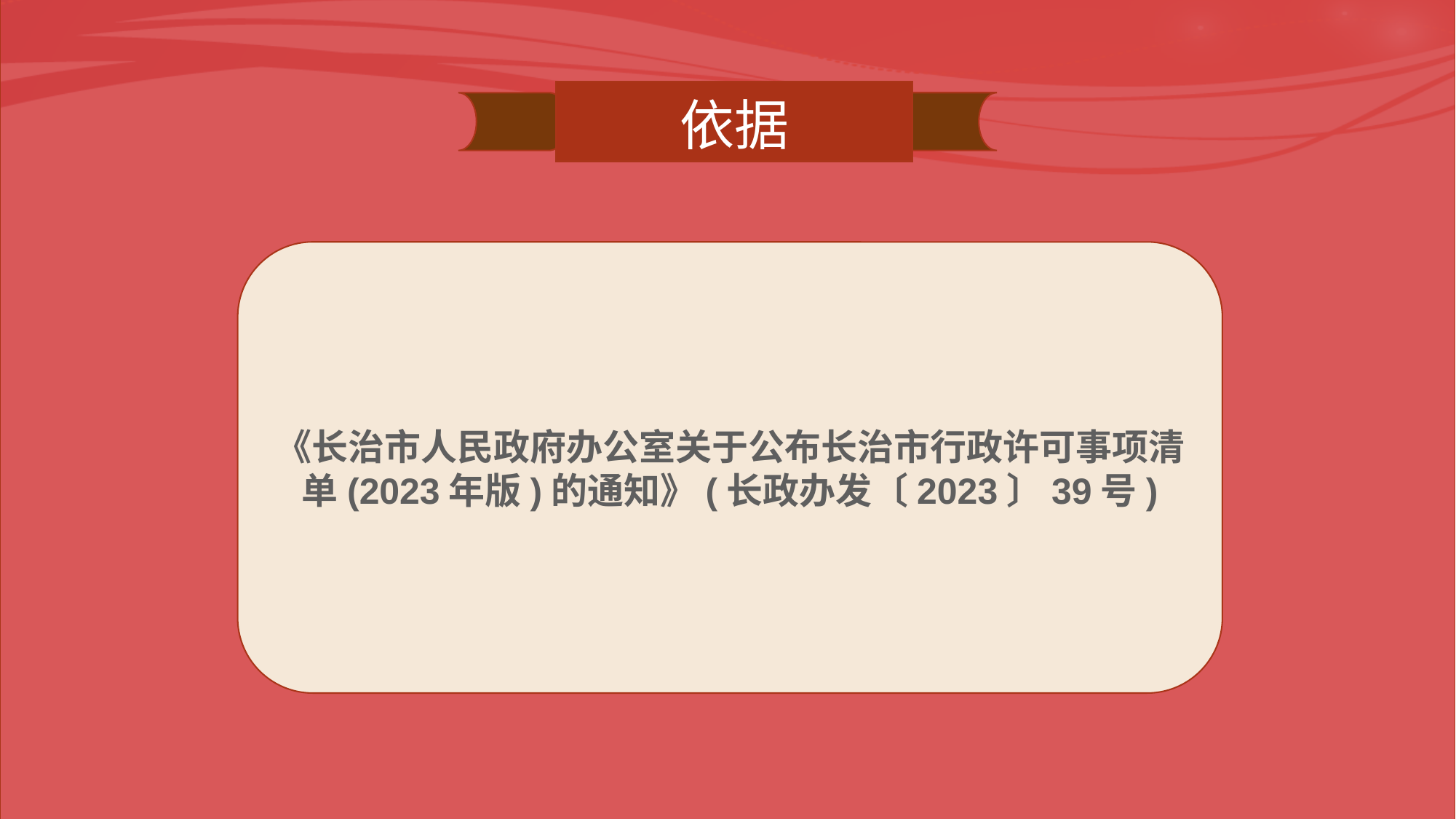

依据
《长治市人民政府办公室关于公布长治市行政许可事项清单(2023年版)的通知》(长政办发〔2023〕39号)